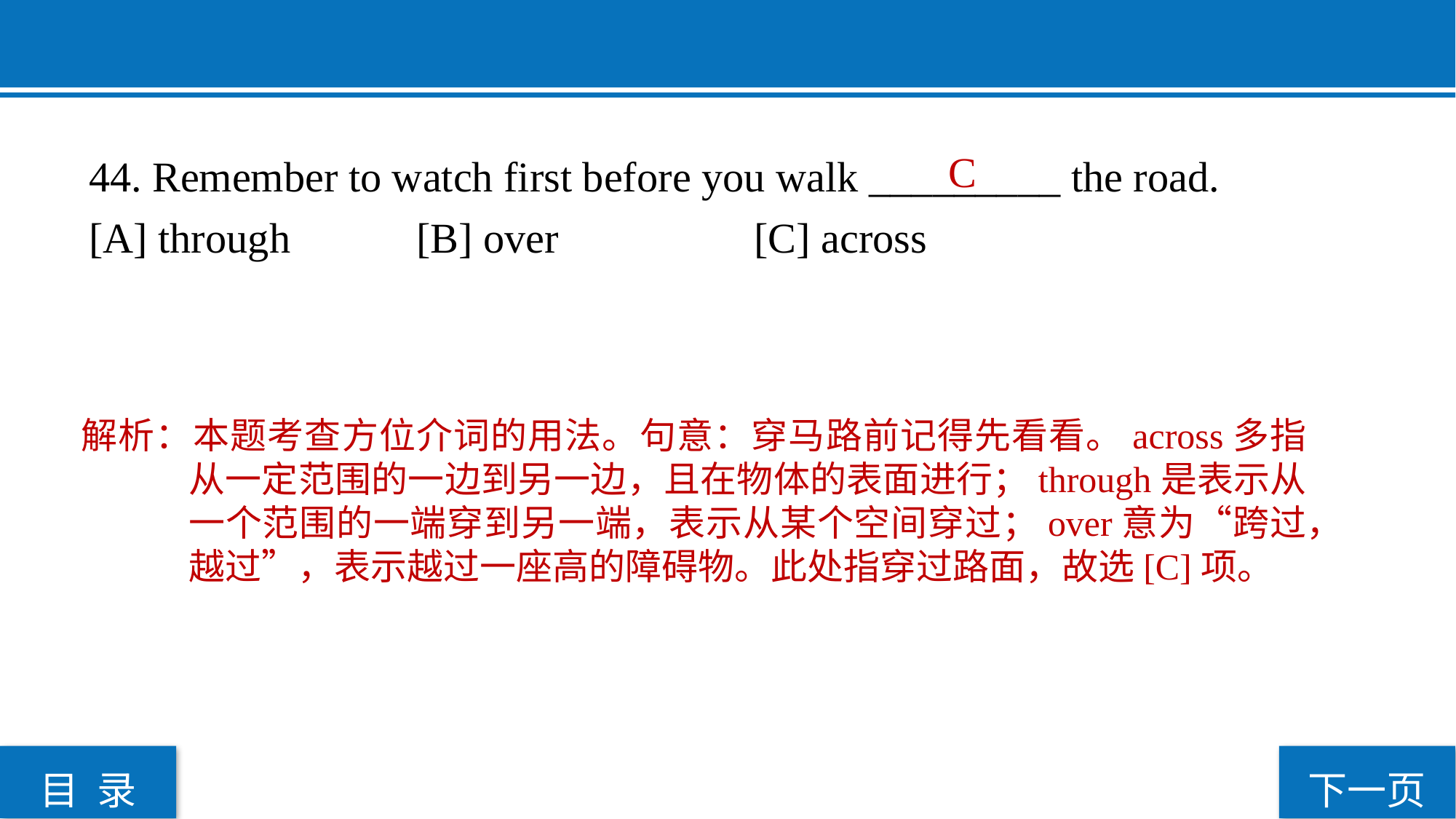

44. Remember to watch first before you walk _________ the road.
[A] through 		[B] over		 [C] across
C
解析：本题考查方位介词的用法。句意：穿马路前记得先看看。across多指从一定范围的一边到另一边，且在物体的表面进行；through是表示从一个范围的一端穿到另一端，表示从某个空间穿过；over意为“跨过，越过”，表示越过一座高的障碍物。此处指穿过路面，故选[C]项。